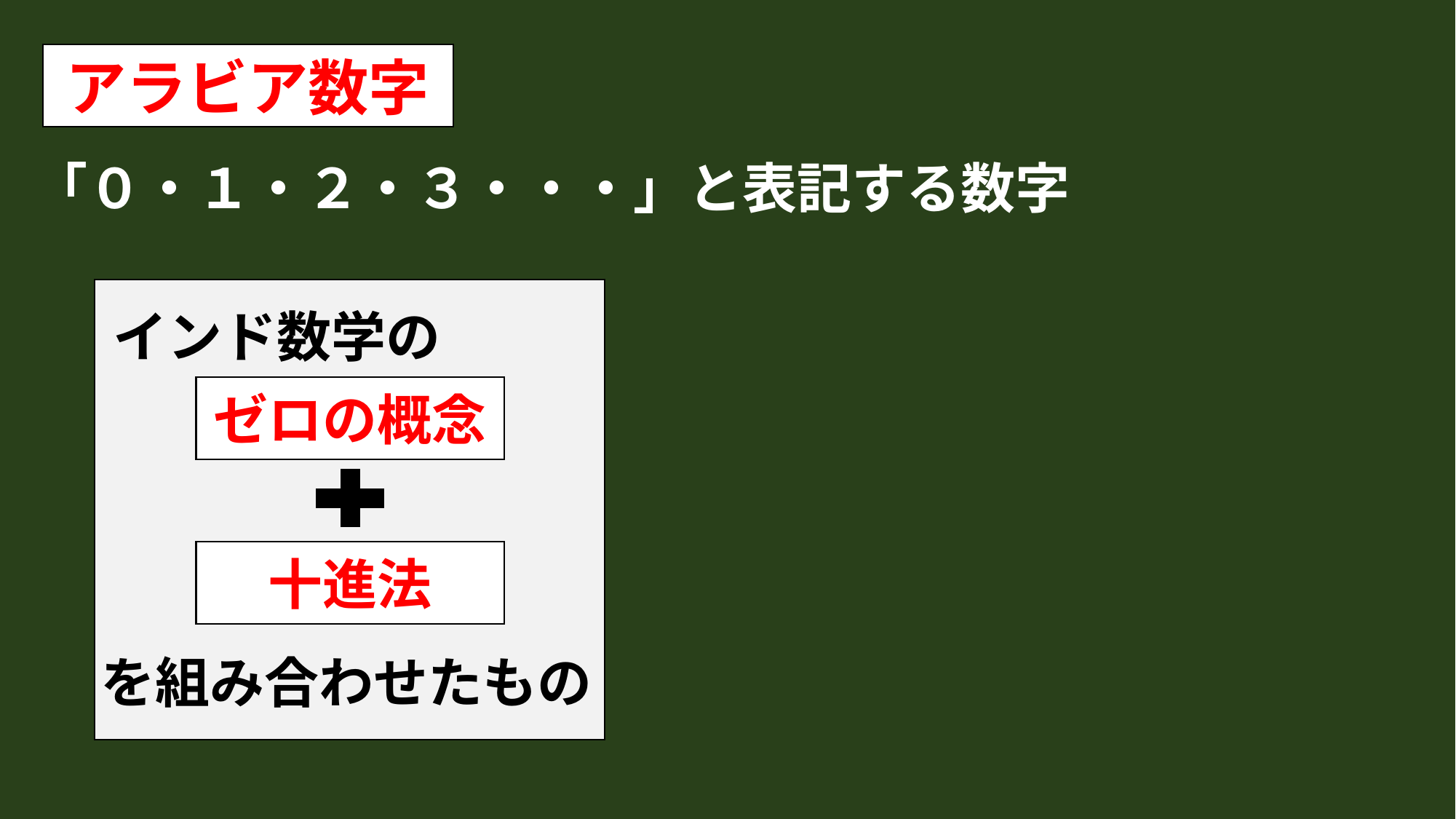

アラビア数字
「０・１・２・３・・・」と表記する数字

インド数学の
ゼロの概念

十進法
を組み合わせたもの